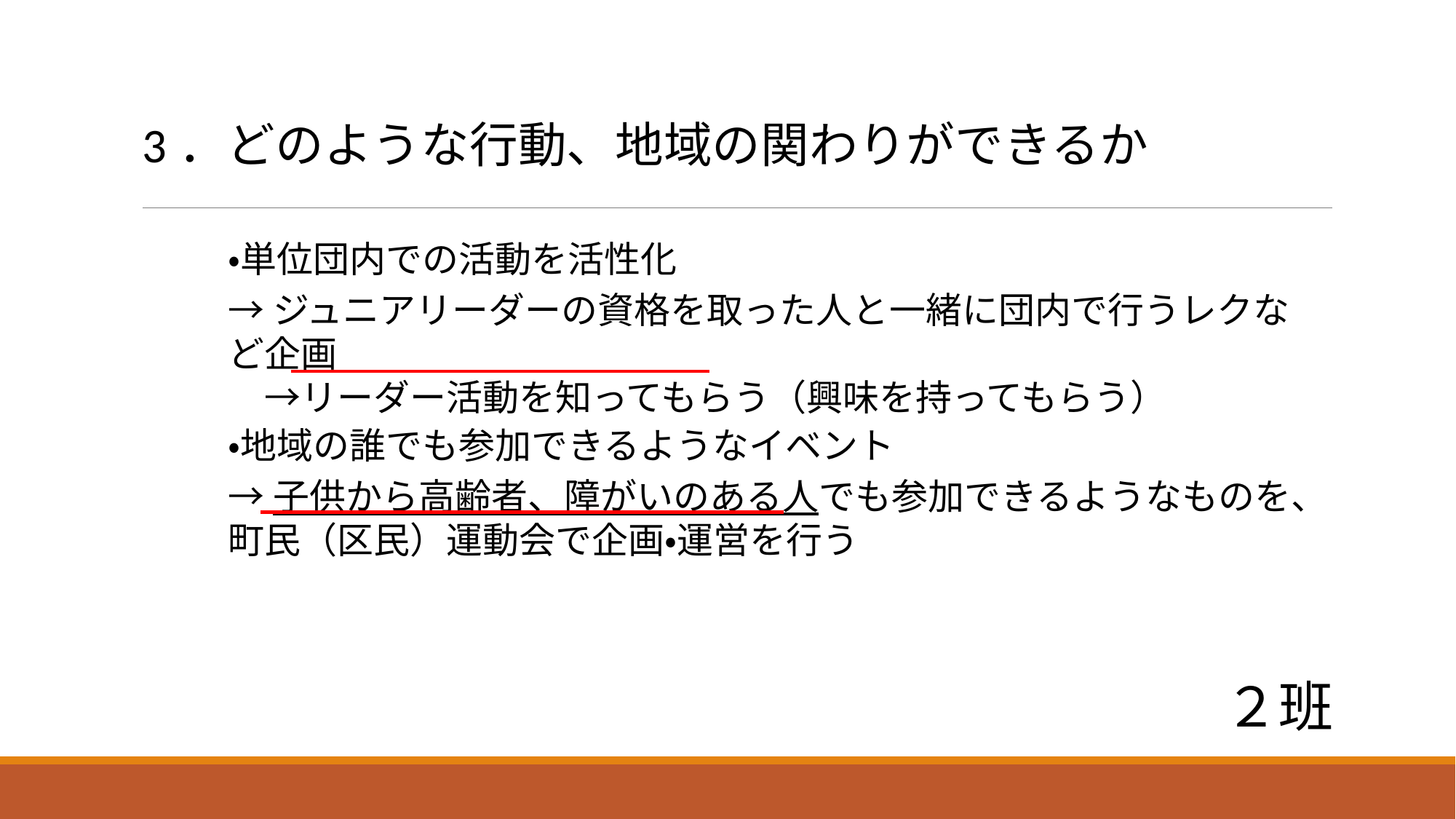

3．どのような行動、地域の関わりができるか
・単位団内での活動を活性化
→ジュニアリーダーの資格を取った人と一緒に団内で行うレクなど企画
　→リーダー活動を知ってもらう（興味を持ってもらう）
・地域の誰でも参加できるようなイベント
→子供から高齢者、障がいのある人でも参加できるようなものを、町民（区民）運動会で企画・運営を行う

２班